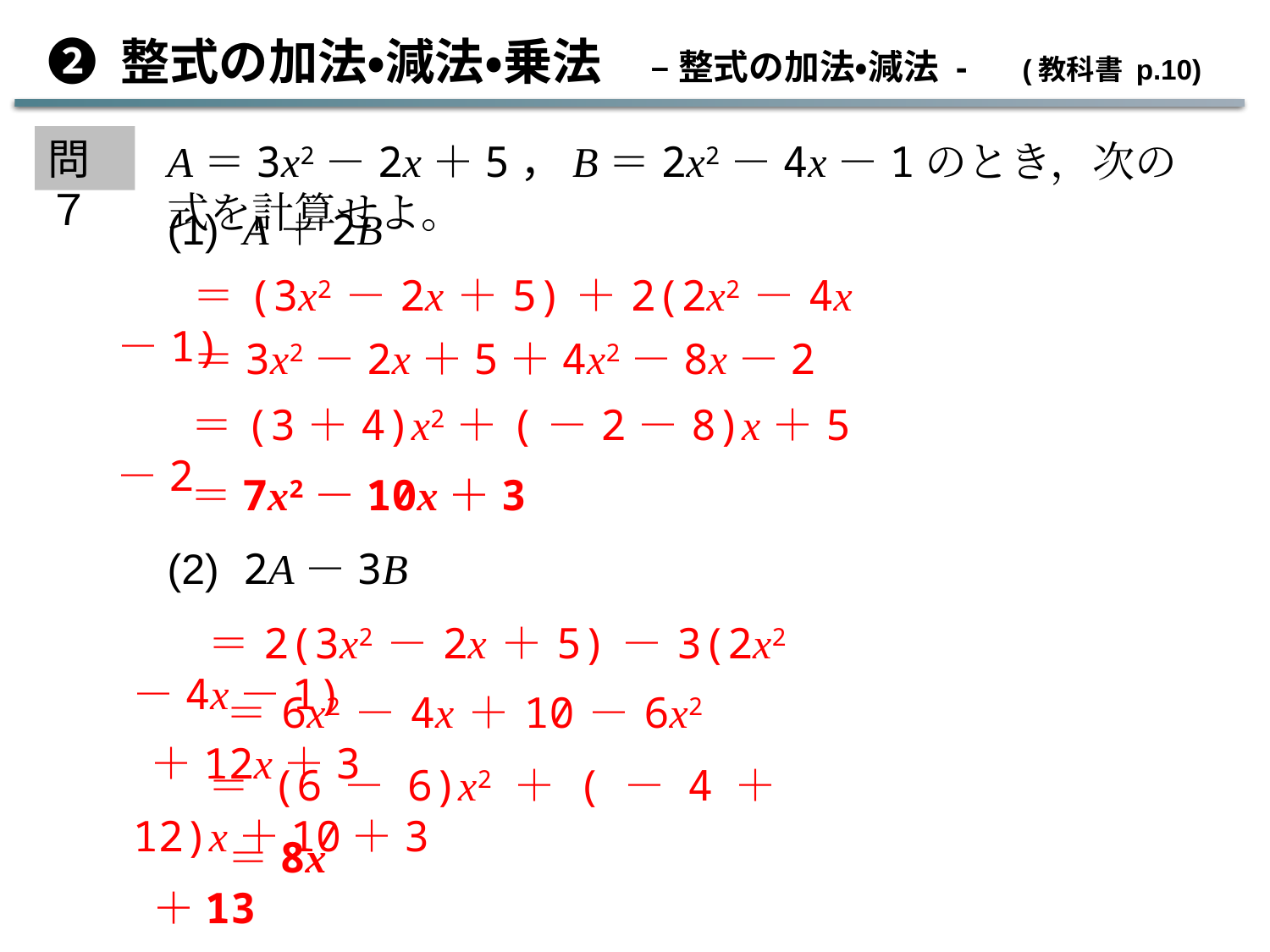

➋ 整式の加法・減法・乗法　– 整式の加法・減法 -    (教科書 p.10)
問７

A＝3x2－2x＋5，B＝2x2－4x－1のとき，次の式を計算せよ。
(1)  A＋2B
＝(3x2－2x＋5)＋2(2x2－4x－1)
＝3x2－2x＋5＋4x2－8x－2
＝(3＋4)x2＋(－2－8)x＋5－2
＝7x2－10x＋3
(2)  2A－3B
＝2(3x2－2x＋5)－3(2x2－4x－1)
＝6x2－4x＋10－6x2＋12x＋3
＝(6－6)x2＋(－4＋12)x＋10＋3
＝8x＋13